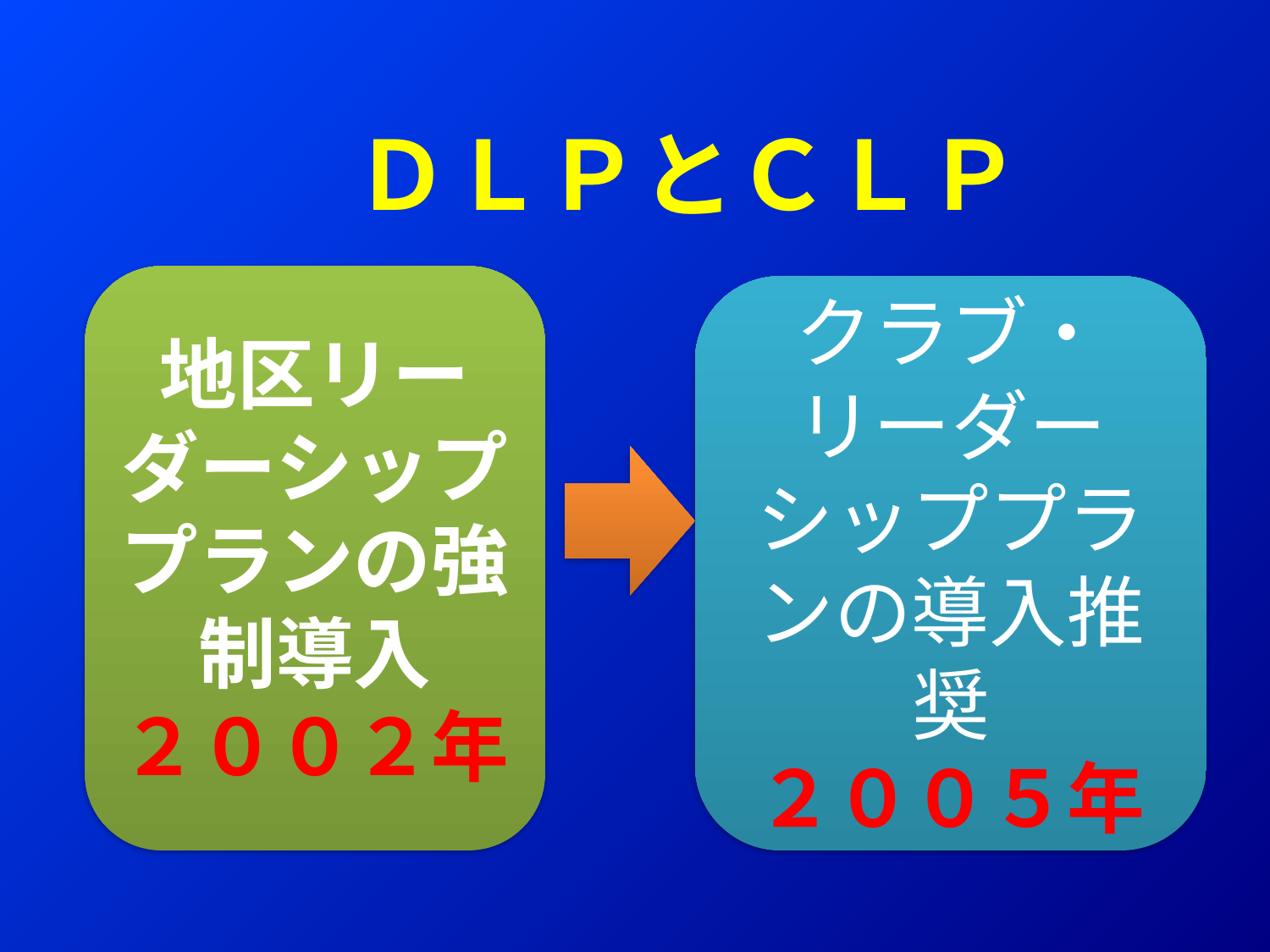

ＤＬＰとＣＬＰ

地区リーダーシッププランの強制導入
２００２年
クラブ・リーダーシッププランの導入推奨
２００５年